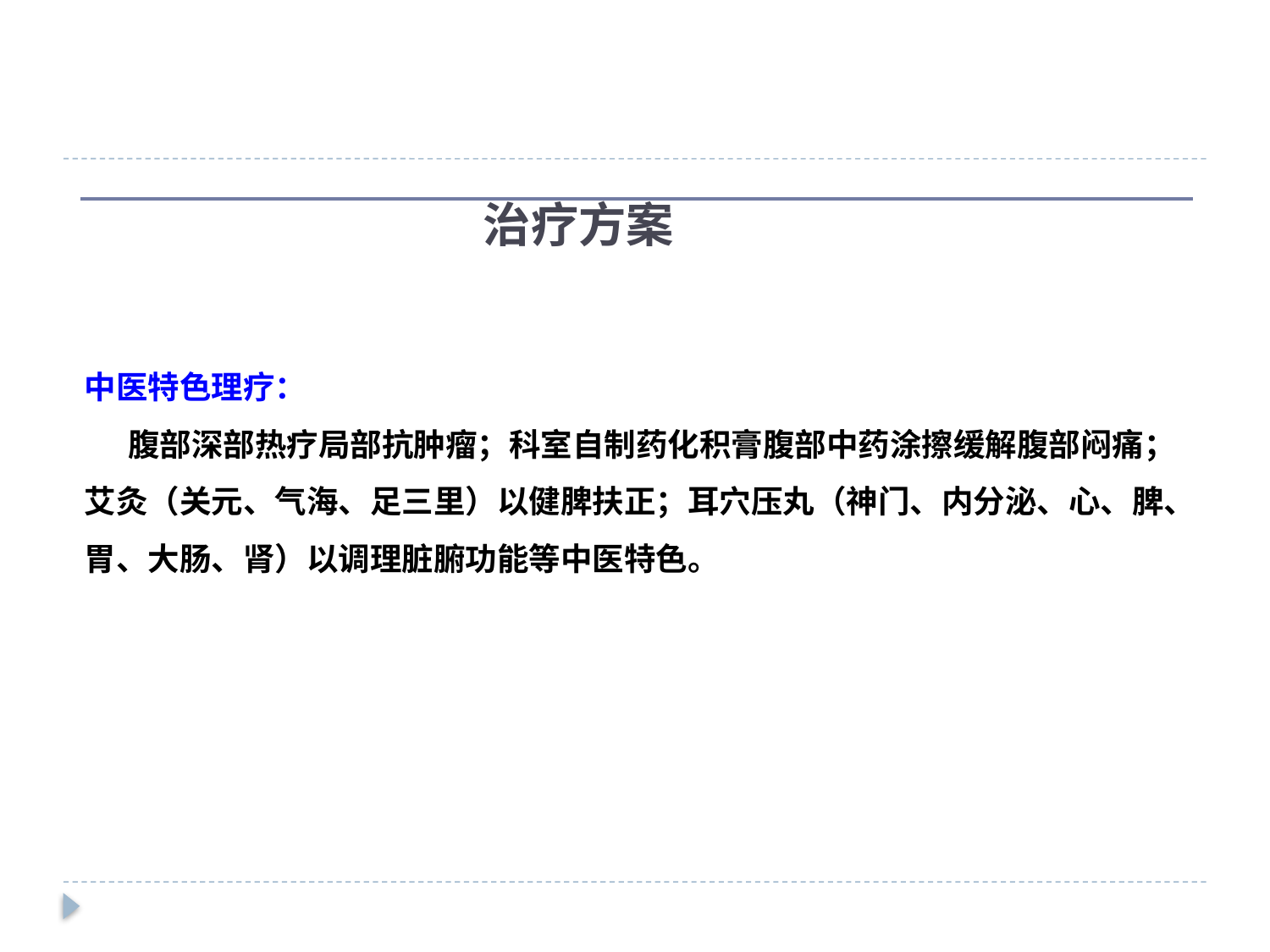

治疗方案
中医特色理疗：
    腹部深部热疗局部抗肿瘤；科室自制药化积膏腹部中药涂擦缓解腹部闷痛；艾灸（关元、气海、足三里）以健脾扶正；耳穴压丸（神门、内分泌、心、脾、胃、大肠、肾）以调理脏腑功能等中医特色。